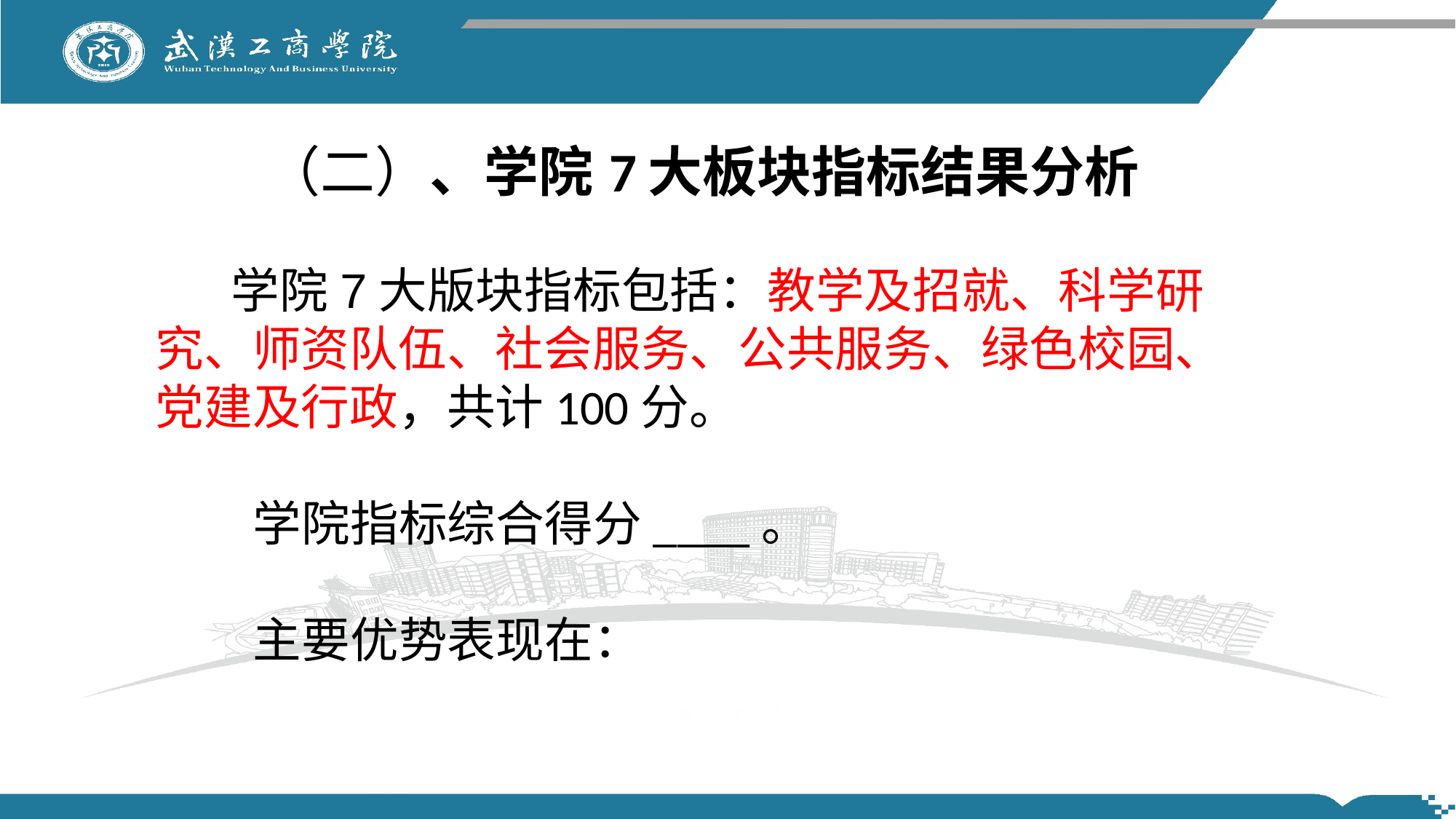

（二）、学院7大板块指标结果分析
  学院7大版块指标包括：教学及招就、科学研究、师资队伍、社会服务、公共服务、绿色校园、党建及行政，共计100分。

    学院指标综合得分____。

    主要优势表现在：